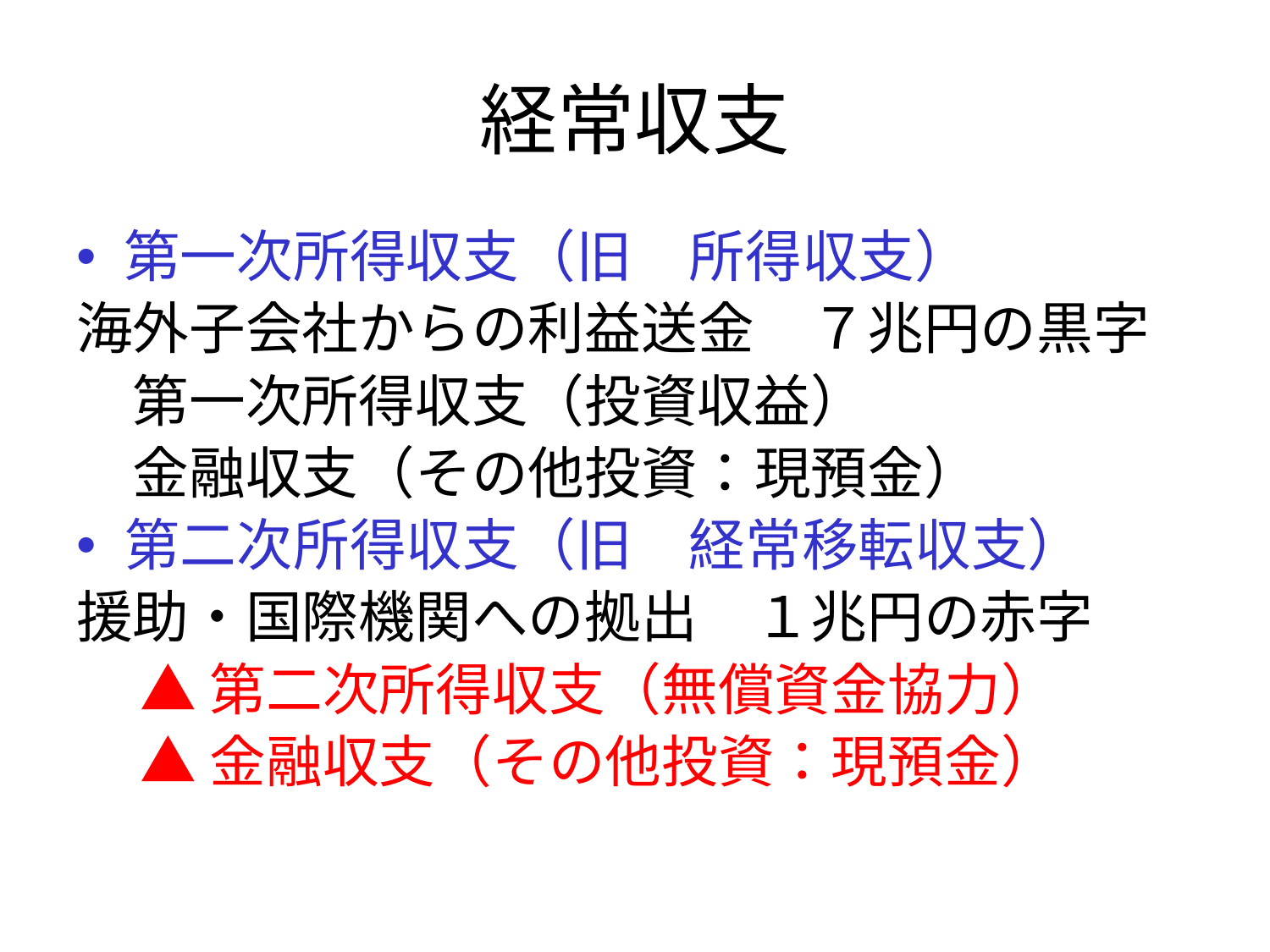

# 経常収支
第一次所得収支（旧　所得収支）
海外子会社からの利益送金　７兆円の黒字
　第一次所得収支（投資収益）
　金融収支（その他投資：現預金）
第二次所得収支（旧　経常移転収支）
援助・国際機関への拠出　１兆円の赤字
▲第二次所得収支（無償資金協力）
▲金融収支（その他投資：現預金）